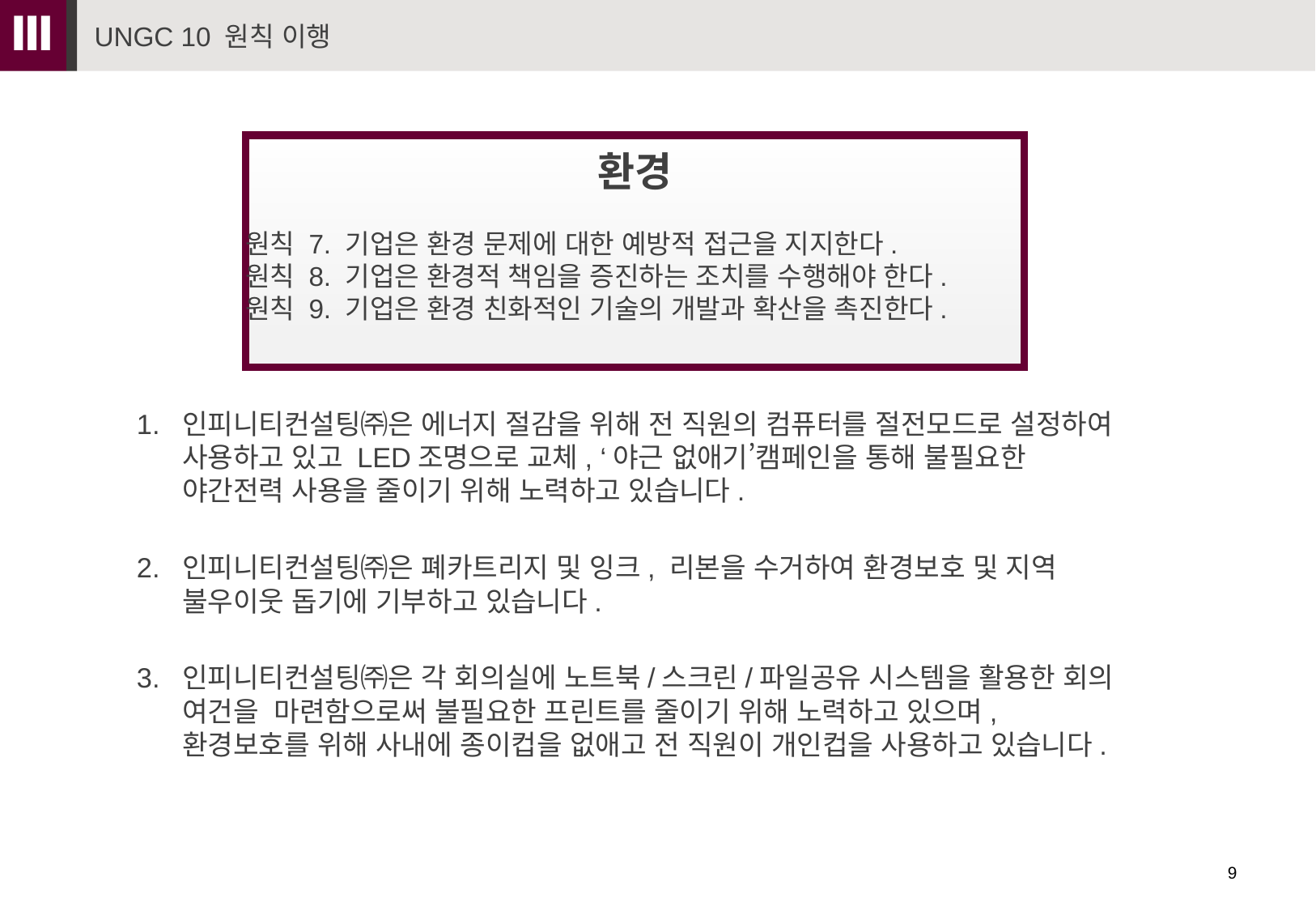

Ⅲ
UNGC 10 원칙 이행
환경

원칙 7. 기업은 환경 문제에 대한 예방적 접근을 지지한다.
원칙 8. 기업은 환경적 책임을 증진하는 조치를 수행해야 한다.
원칙 9. 기업은 환경 친화적인 기술의 개발과 확산을 촉진한다.

인피니티컨설팅㈜은 에너지 절감을 위해 전 직원의 컴퓨터를 절전모드로 설정하여 사용하고 있고 LED조명으로 교체, ‘야근 없애기’캠페인을 통해 불필요한 야간전력 사용을 줄이기 위해 노력하고 있습니다.

인피니티컨설팅㈜은 폐카트리지 및 잉크, 리본을 수거하여 환경보호 및 지역 불우이웃 돕기에 기부하고 있습니다.

인피니티컨설팅㈜은 각 회의실에 노트북/스크린/파일공유 시스템을 활용한 회의 여건을  마련함으로써 불필요한 프린트를 줄이기 위해 노력하고 있으며, 환경보호를 위해 사내에 종이컵을 없애고 전 직원이 개인컵을 사용하고 있습니다.
9